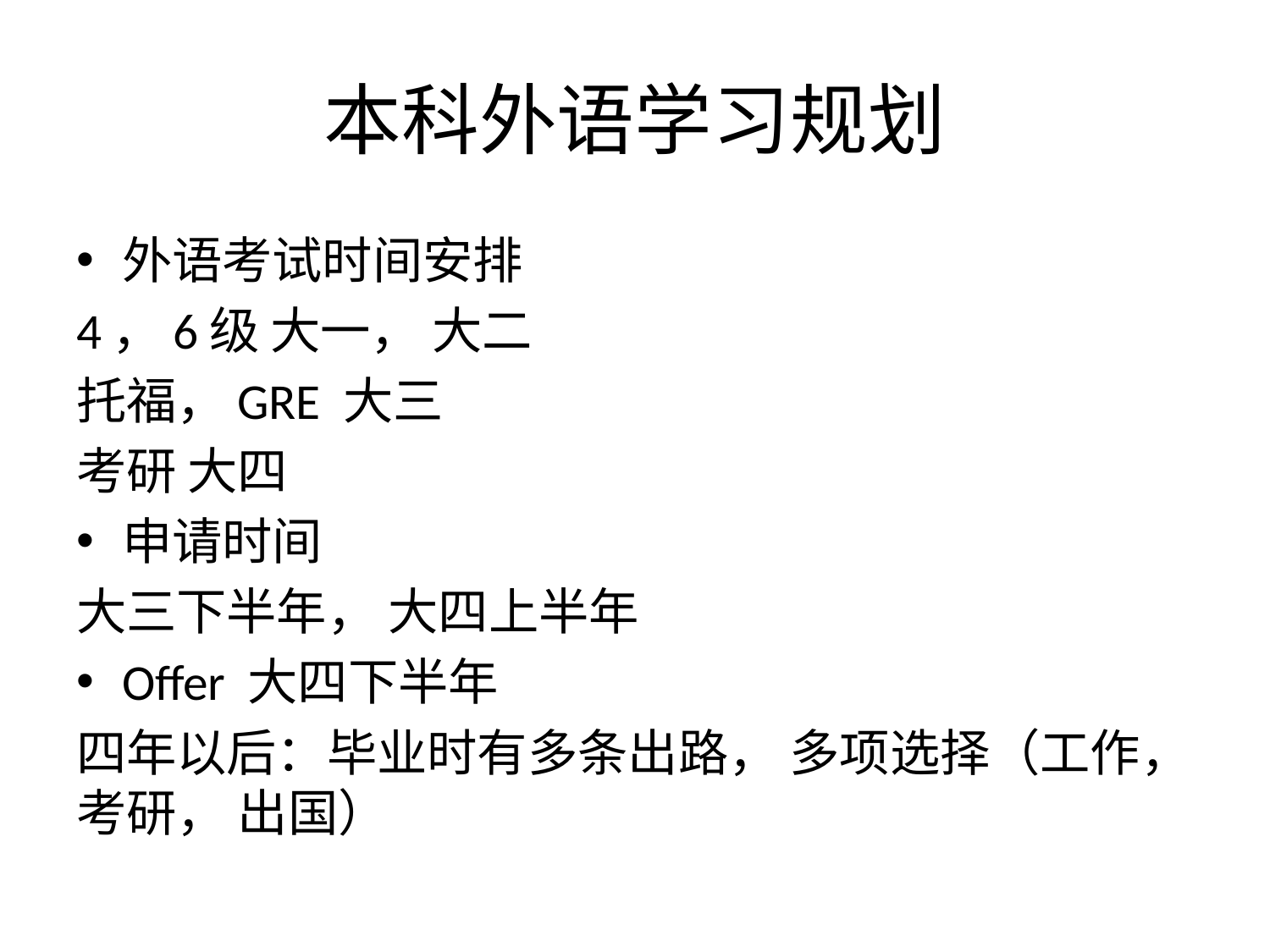

# 本科外语学习规划
外语考试时间安排
4，6级 大一， 大二
托福，GRE 大三
考研 大四
申请时间
大三下半年， 大四上半年
Offer 大四下半年
四年以后：毕业时有多条出路， 多项选择（工作， 考研， 出国）